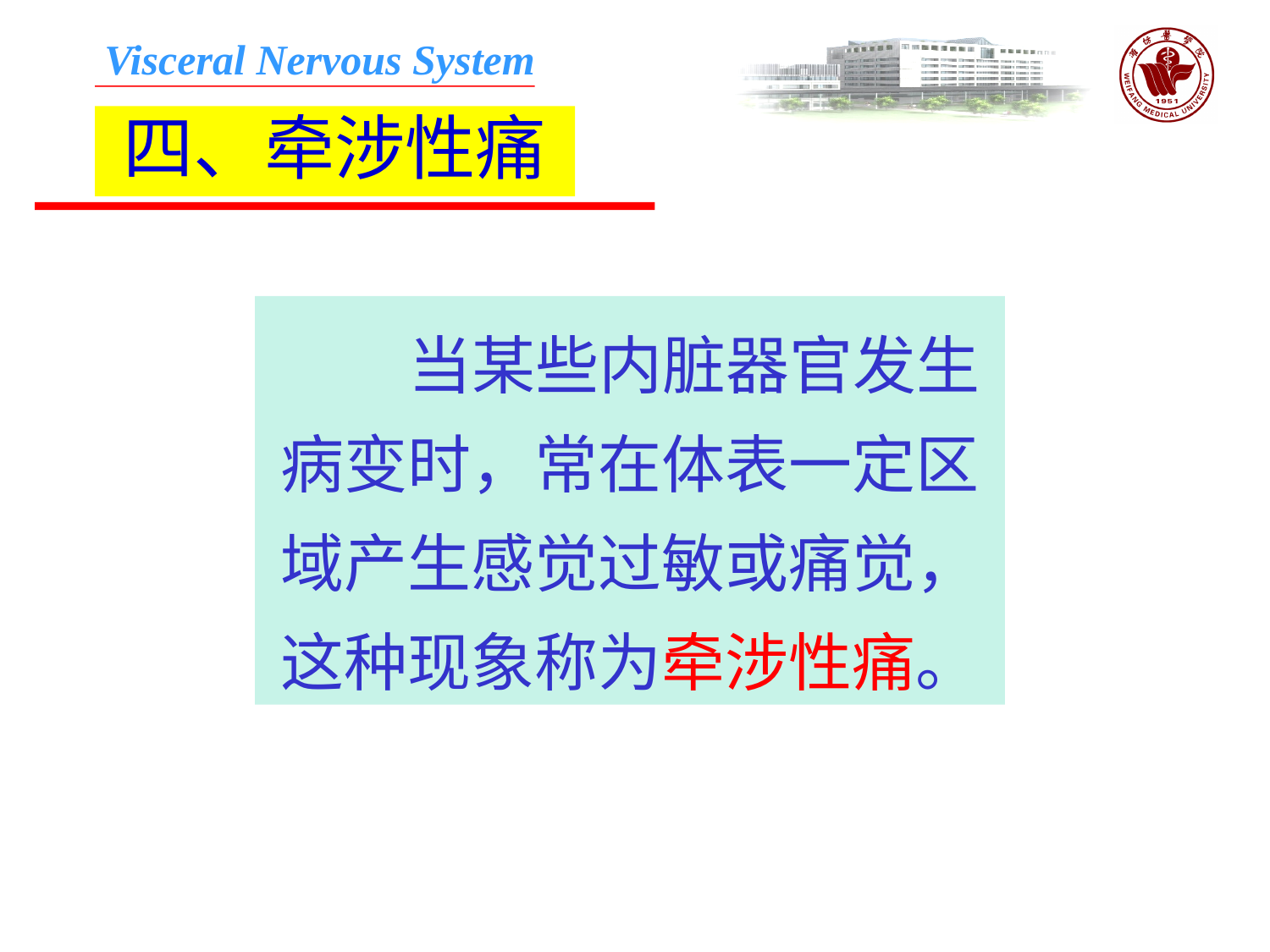

四、牵涉性痛
        当某些内脏器官发生病变时，常在体表一定区域产生感觉过敏或痛觉，这种现象称为牵涉性痛。